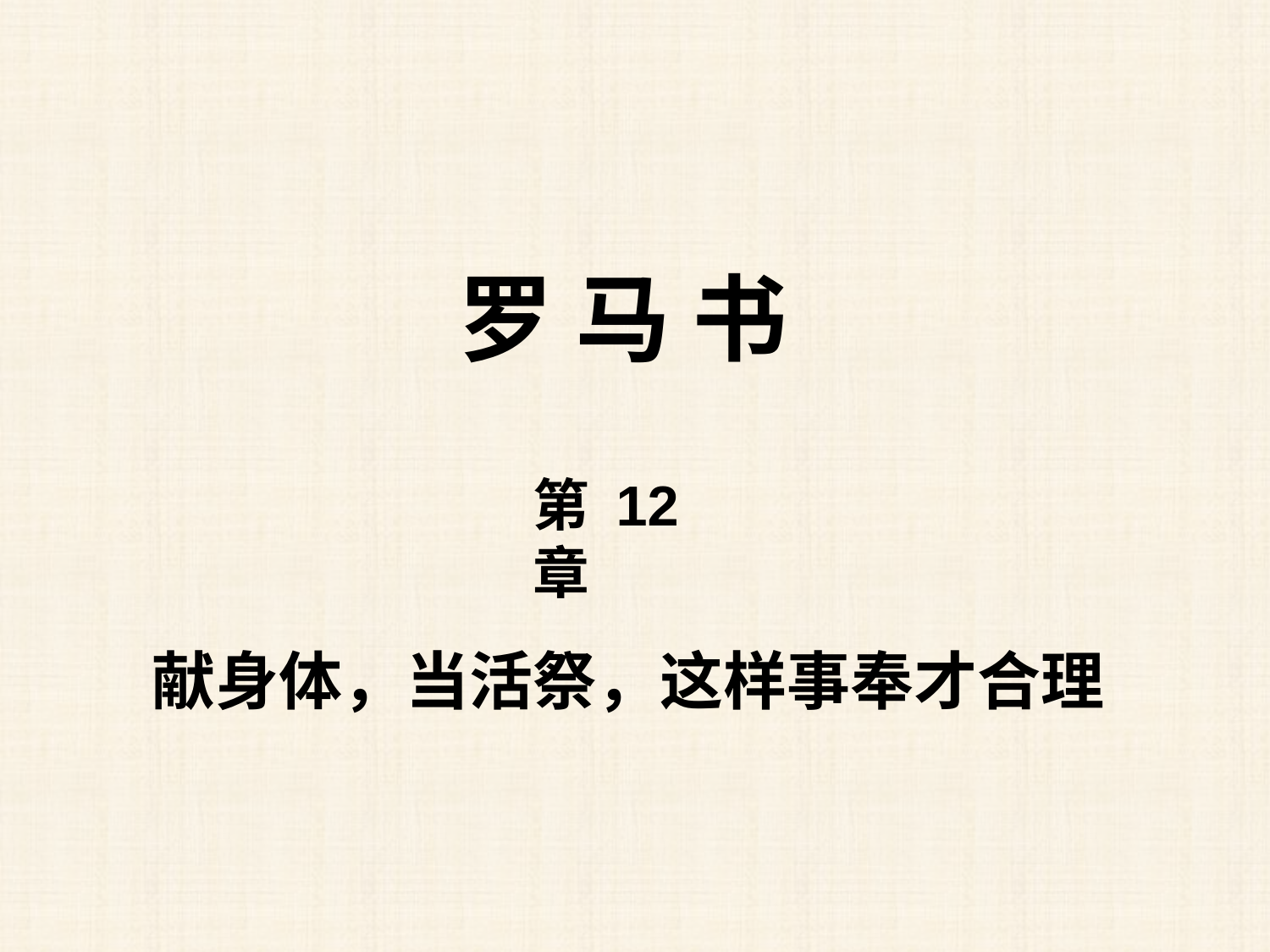

罗 马 书
第 12 章
献身体，当活祭，这样事奉才合理